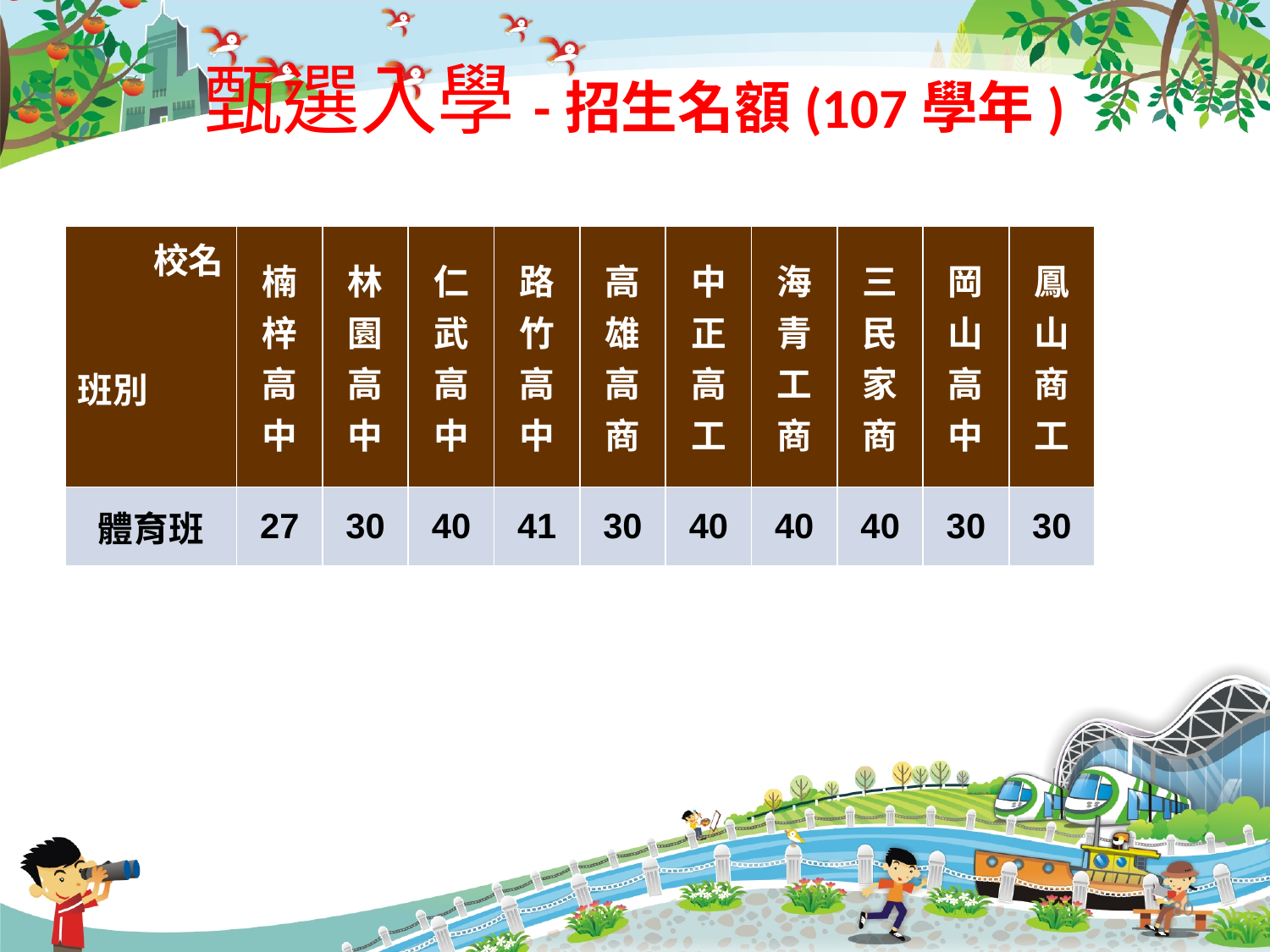

# 甄選入學-招生名額(107學年)
| 校名 班別 | 楠梓高中 | 林園高中 | 仁武高中 | 路竹高中 | 高雄高商 | 中正高工 | 海青工商 | 三民家商 | 岡山高中 | 鳳山商工 |
| --- | --- | --- | --- | --- | --- | --- | --- | --- | --- | --- |
| 體育班 | 27 | 30 | 40 | 41 | 30 | 40 | 40 | 40 | 30 | 30 |
80